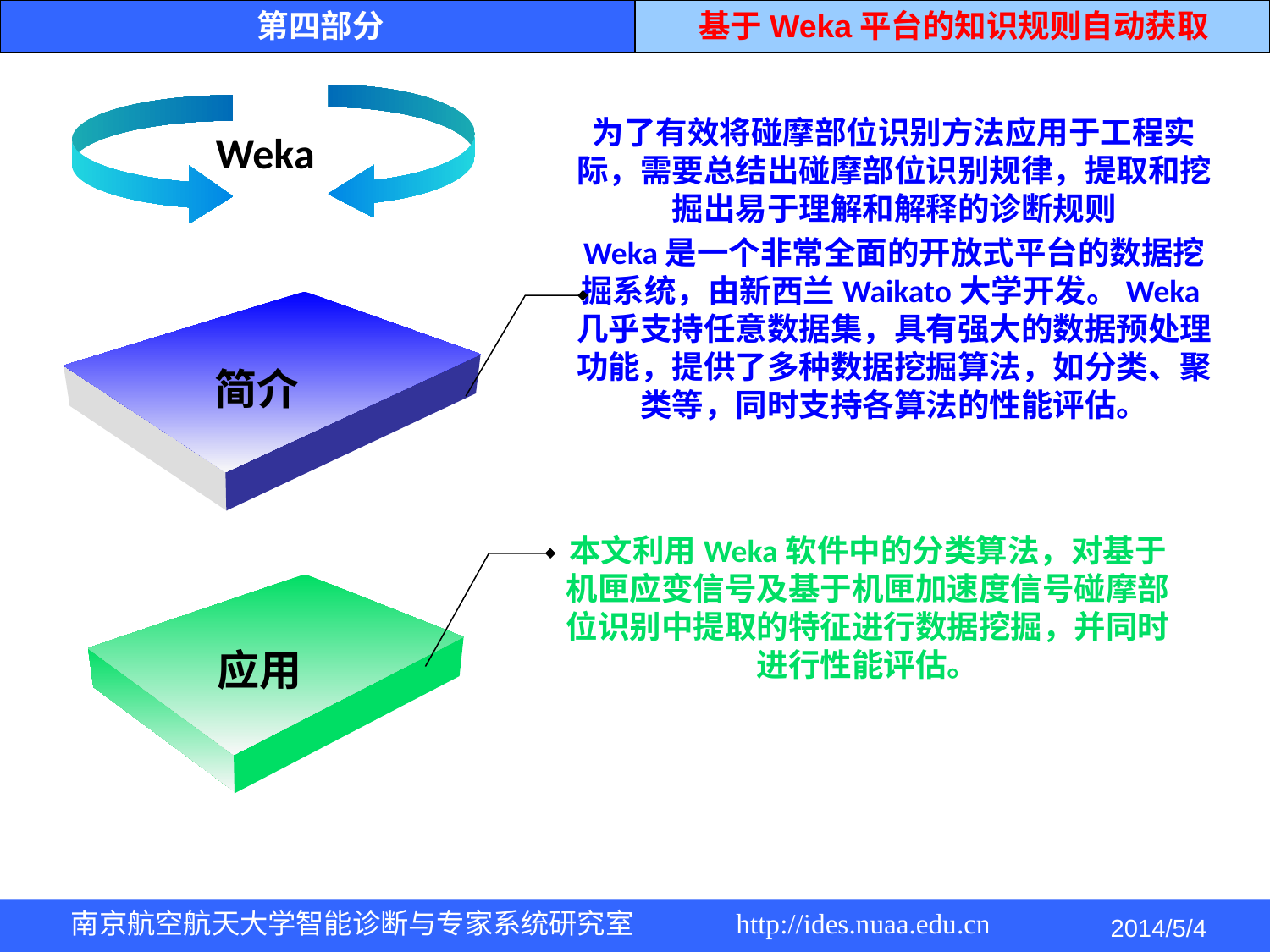

第四部分
基于Weka平台的知识规则自动获取

为了有效将碰摩部位识别方法应用于工程实际，需要总结出碰摩部位识别规律，提取和挖掘出易于理解和解释的诊断规则
Weka是一个非常全面的开放式平台的数据挖掘系统，由新西兰Waikato大学开发。Weka几乎支持任意数据集，具有强大的数据预处理功能，提供了多种数据挖掘算法，如分类、聚类等，同时支持各算法的性能评估。
Weka

简介

本文利用Weka软件中的分类算法，对基于机匣应变信号及基于机匣加速度信号碰摩部位识别中提取的特征进行数据挖掘，并同时进行性能评估。
应用
2014/5/4
南京航空航天大学智能诊断与专家系统研究室               http://ides.nuaa.edu.cn